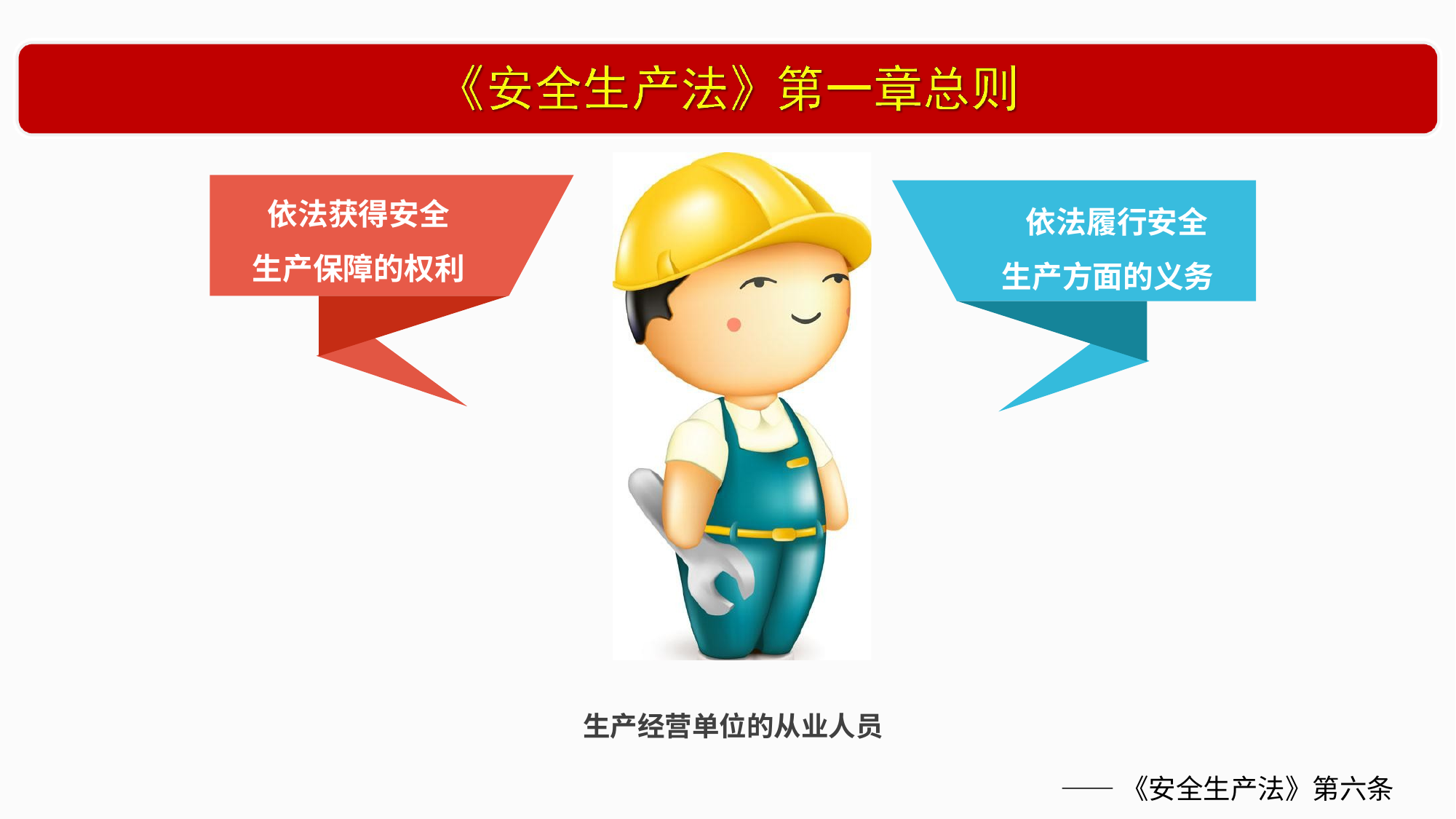

# 依法获得安全 生产保障的权利

依法履行安全 生产方面的义务

生产经营单位的从业人员
——《安全生产法》第六条 71